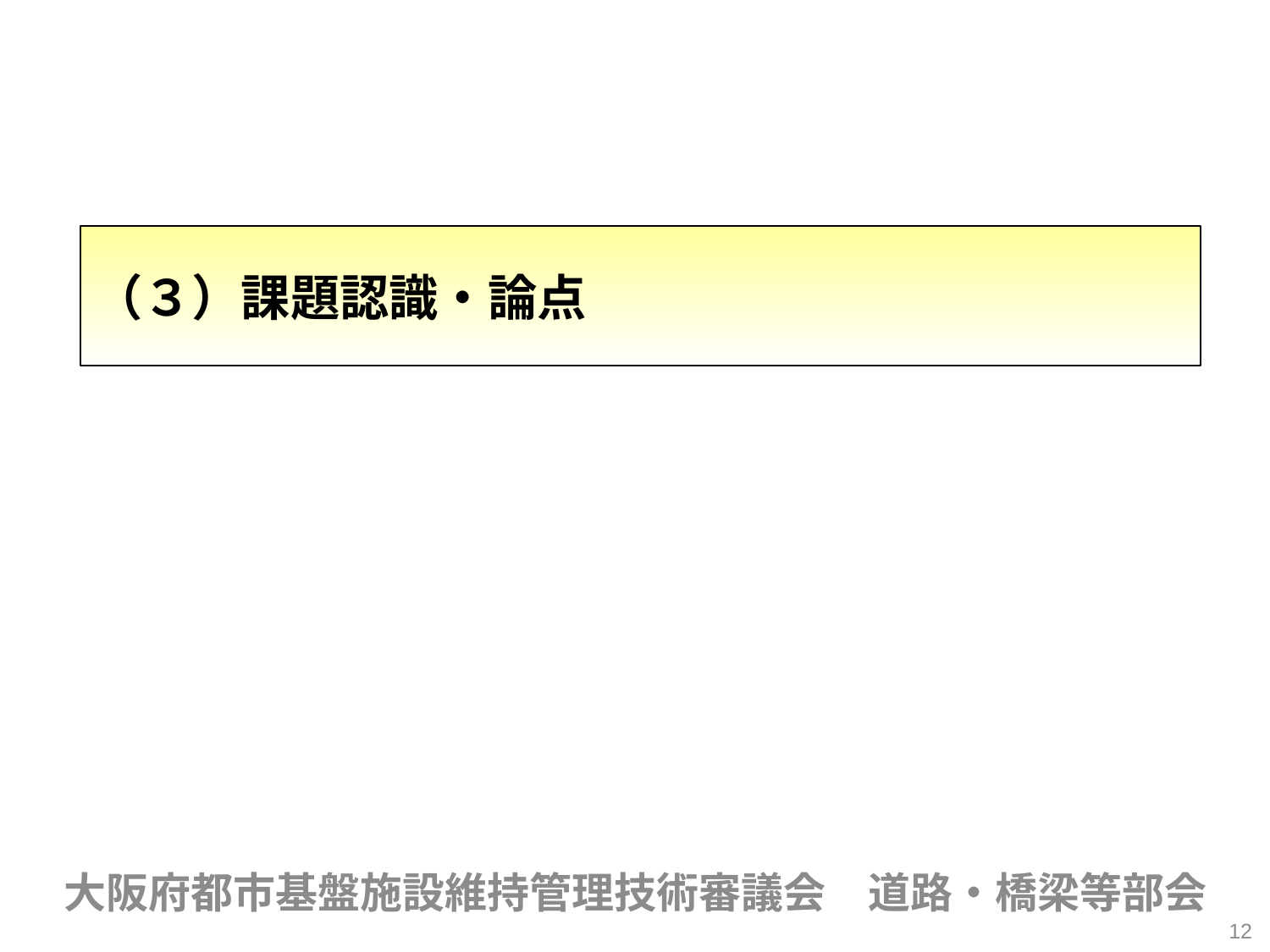

（３）課題認識・論点
大阪府都市基盤施設維持管理技術審議会　道路・橋梁等部会
12